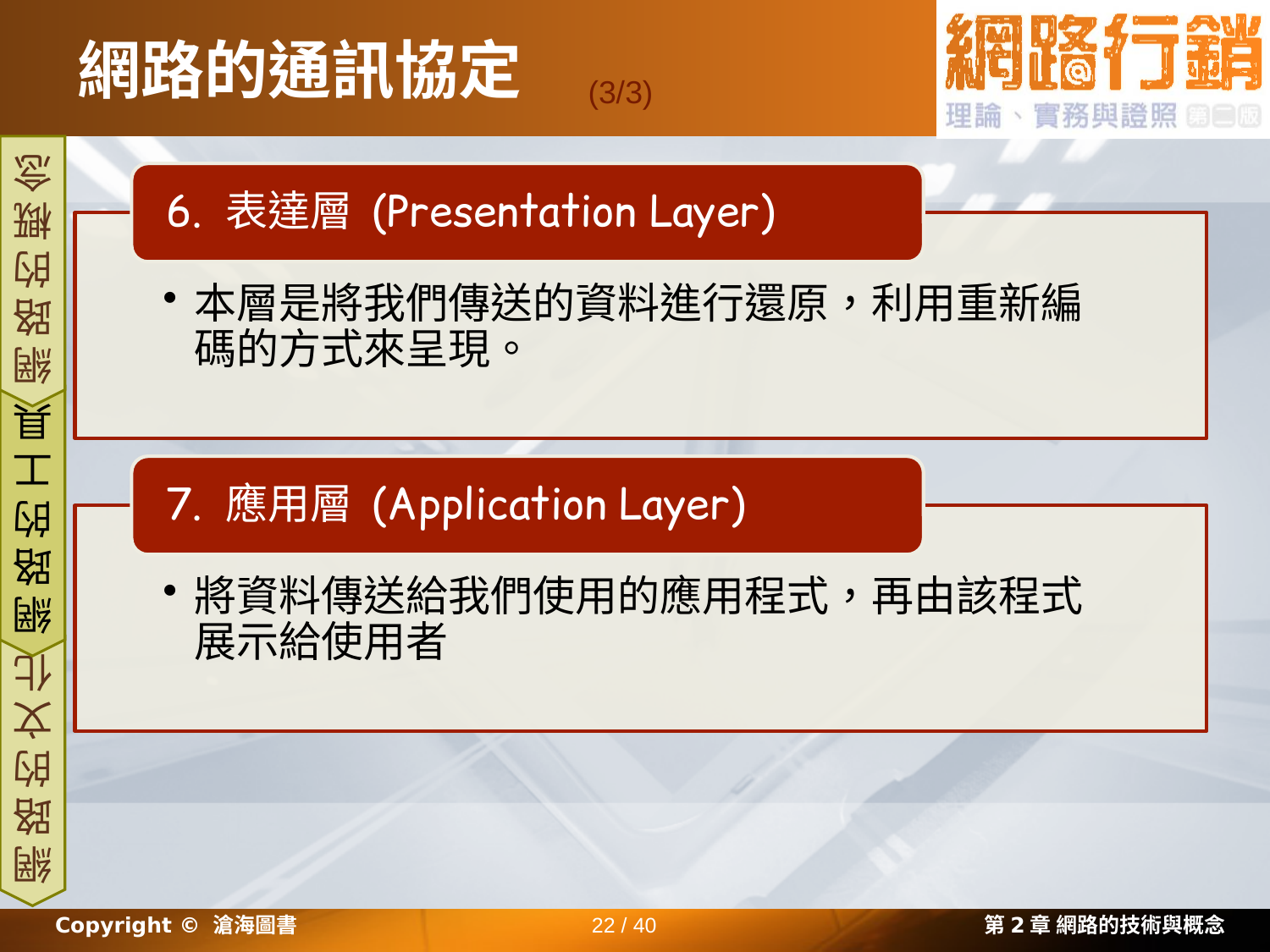

# 網路的通訊協定
(3/3)
本層是將我們傳送的資料進行還原，利用重新編碼的方式來呈現。
6. 表達層 (Presentation Layer)
將資料傳送給我們使用的應用程式，再由該程式展示給使用者
7. 應用層 (Application Layer)
網路的概念
網路的工具
網路的文化
Copyright © 滄海圖書
22 / 40
第2章 網路的技術與概念